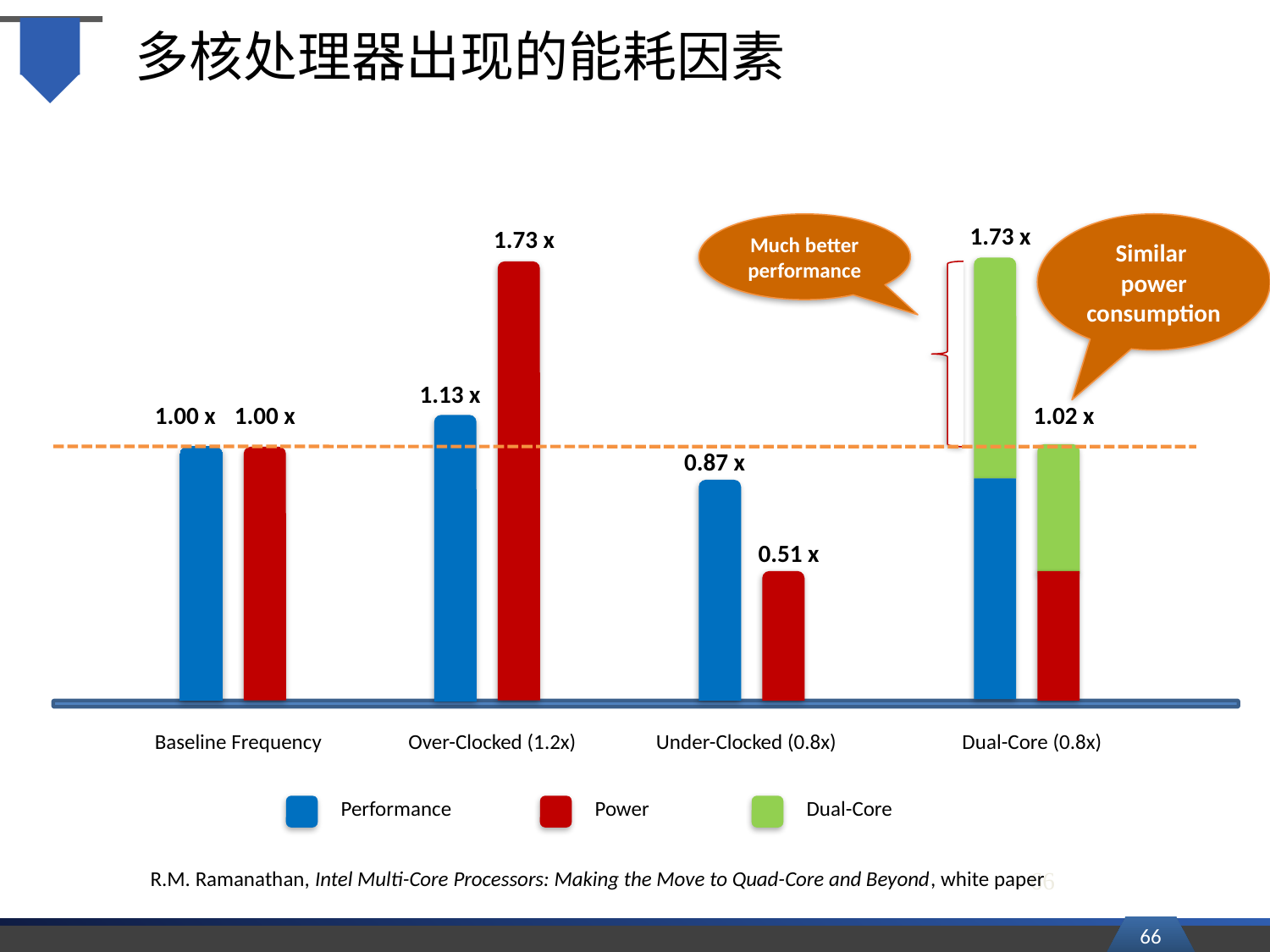

# 多核处理器出现的能耗因素

Similar  power consumption
Much better performance

1.73 x

1.73 x

1.13 x

Over-Clocked (1.2x)
1.00 x
1.00 x

Baseline Frequency
1.02 x

0.87 x

Under-Clocked (0.8x)

Dual-Core (0.8x)
0.51 x

Performance
Power
Dual-Core

66
R.M. Ramanathan, Intel Multi-Core Processors: Making the Move to Quad-Core and Beyond, white paper
66